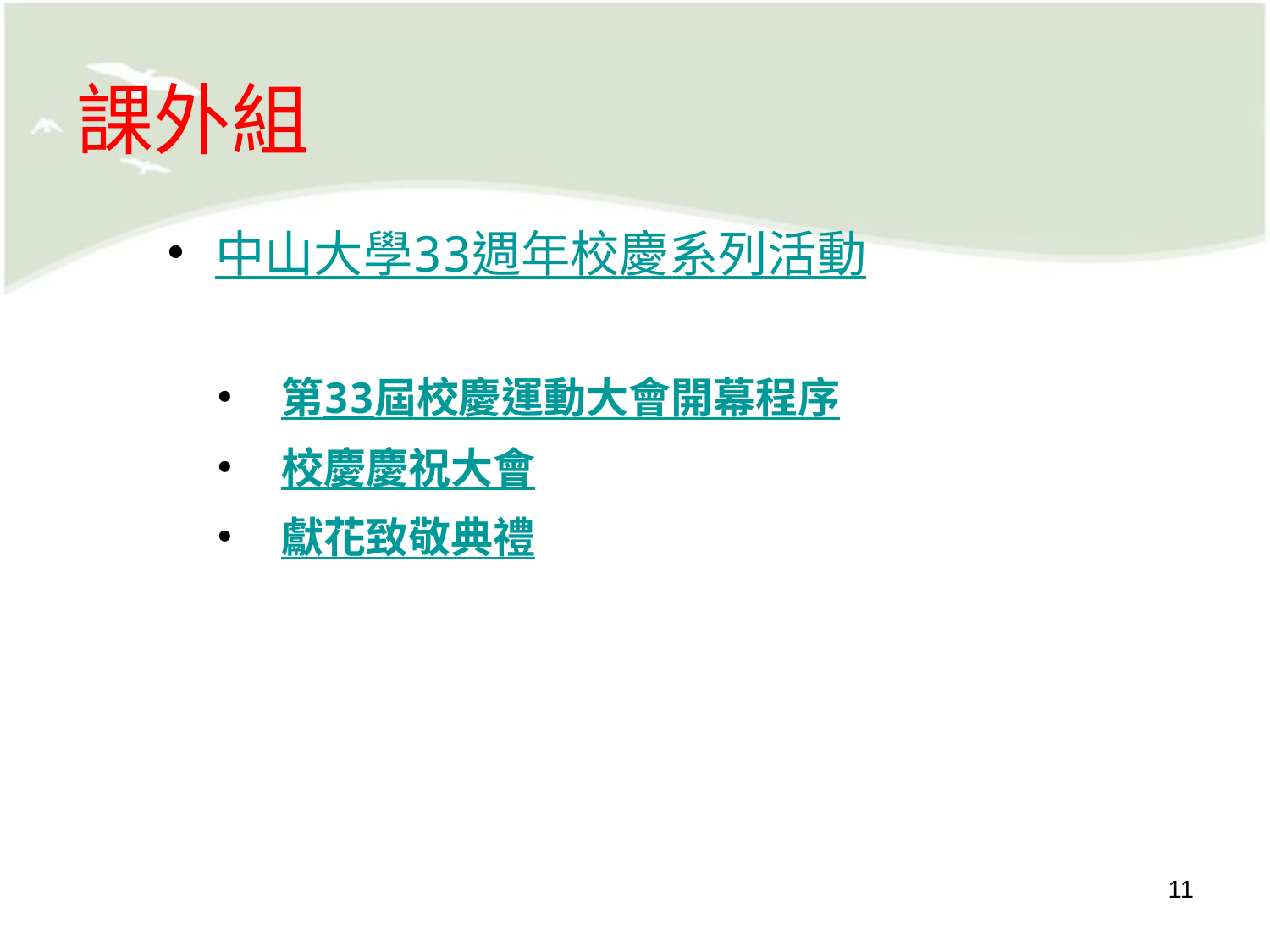

# 課外組
中山大學33週年校慶系列活動

第33屆校慶運動大會開幕程序
校慶慶祝大會
獻花致敬典禮
11